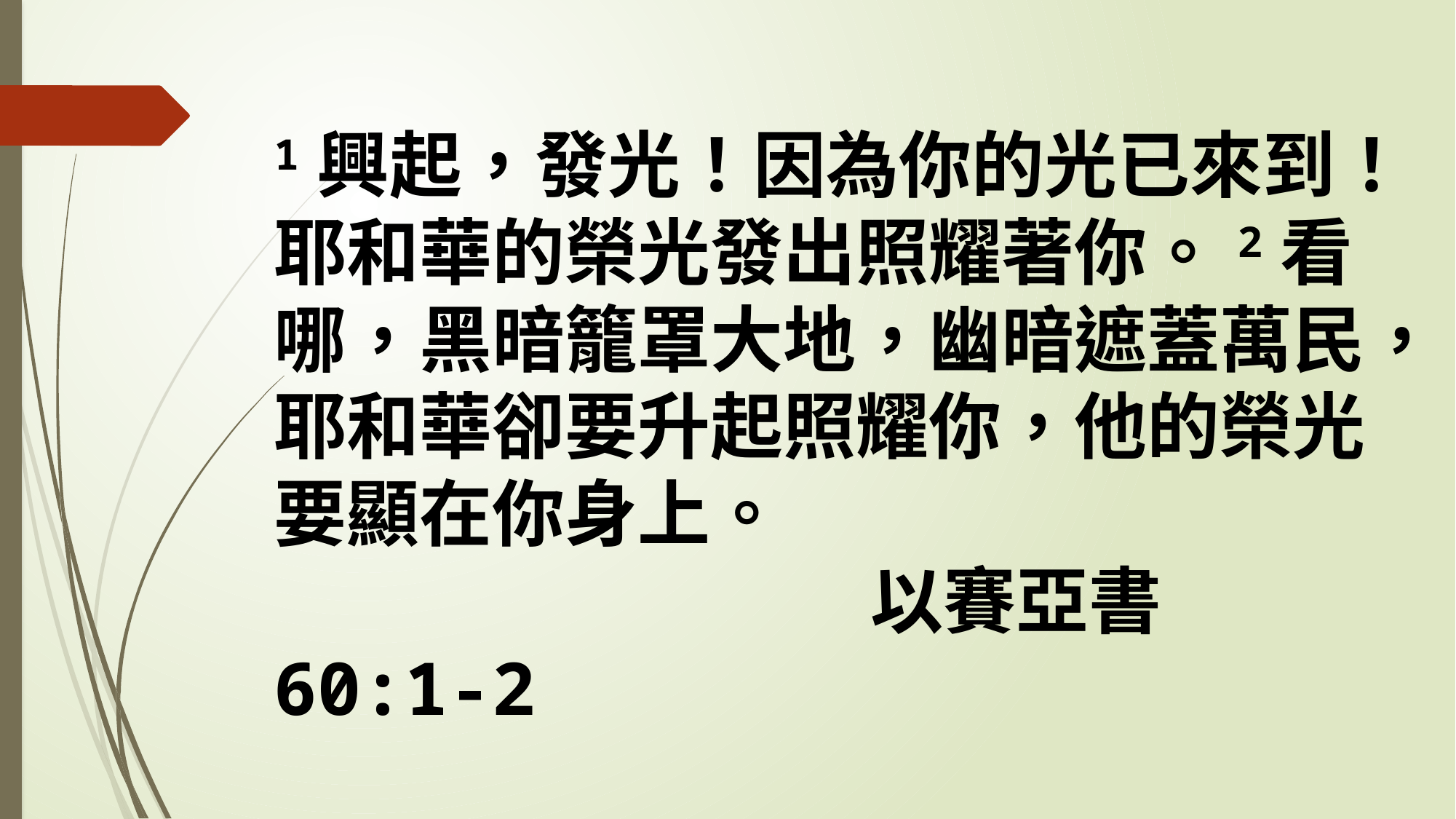

1興起，發光！因為你的光已來到！耶和華的榮光發出照耀著你。2看哪，黑暗籠罩大地，幽暗遮蓋萬民，耶和華卻要升起照耀你，他的榮光要顯在你身上。
                                   以賽亞書60:1-2